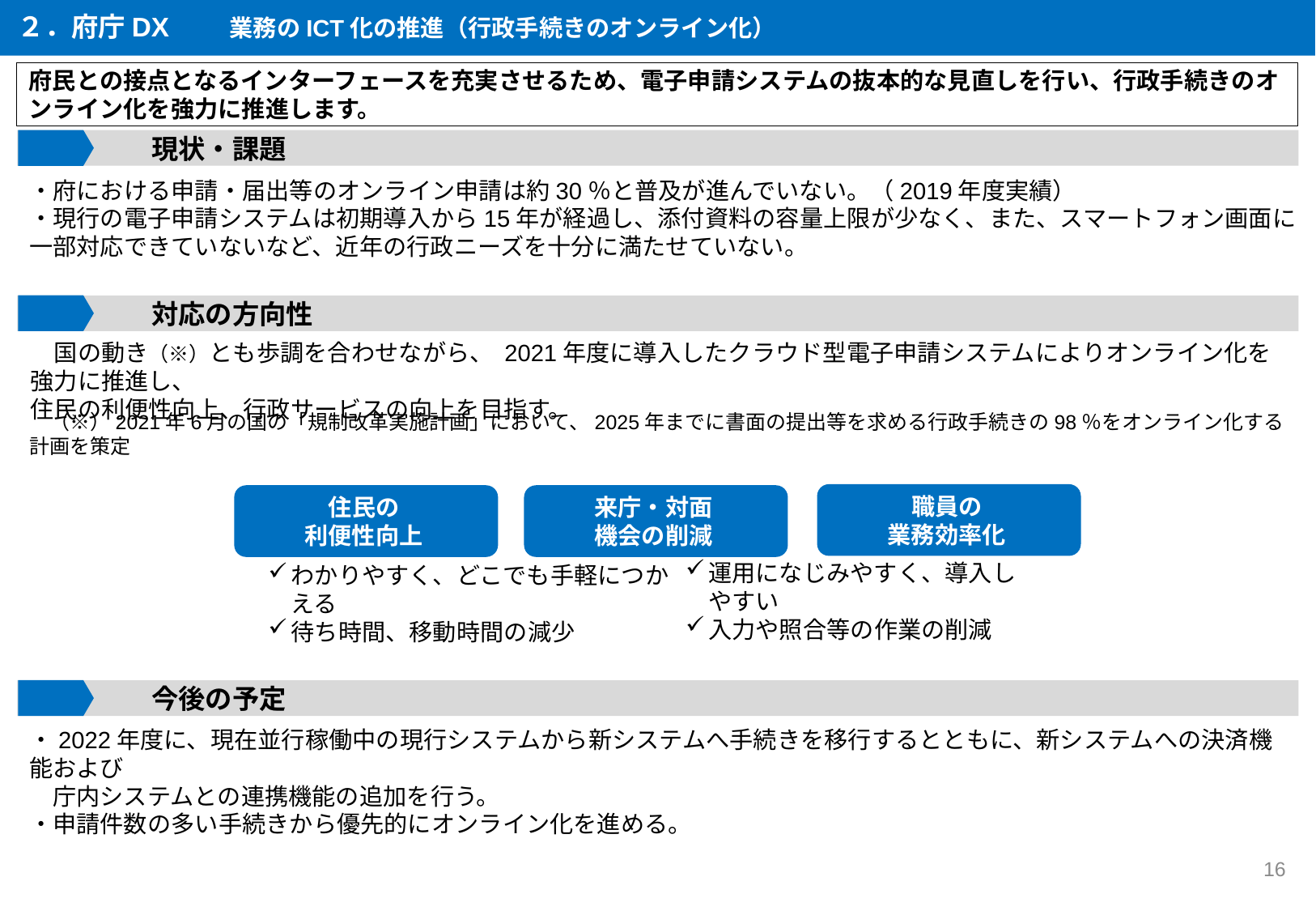

２．府庁DX　　業務のICT化の推進（行政手続きのオンライン化）
府民との接点となるインターフェースを充実させるため、電子申請システムの抜本的な見直しを行い、行政手続きのオンライン化を強力に推進します。

　　　　　現状・課題
・府における申請・届出等のオンライン申請は約30％と普及が進んでいない。（2019年度実績）
・現行の電子申請システムは初期導入から15年が経過し、添付資料の容量上限が少なく、また、スマートフォン画面に一部対応できていないなど、近年の行政ニーズを十分に満たせていない。

　　　　　対応の方向性
　国の動き（※）とも歩調を合わせながら、 2021年度に導入したクラウド型電子申請システムによりオンライン化を強力に推進し、
住民の利便性向上、行政サービスの向上を目指す。
　（※）2021年6月の国の「規制改革実施計画」において、2025年までに書面の提出等を求める行政手続きの98％をオンライン化する計画を策定
職員の
業務効率化
住民の
利便性向上
来庁・対面
機会の削減
運用になじみやすく、導入しやすい
入力や照合等の作業の削減
わかりやすく、どこでも手軽につかえる
待ち時間、移動時間の減少

　　　　　今後の予定
・2022年度に、現在並行稼働中の現行システムから新システムへ手続きを移行するとともに、新システムへの決済機能および
　庁内システムとの連携機能の追加を行う。
・申請件数の多い手続きから優先的にオンライン化を進める。
16